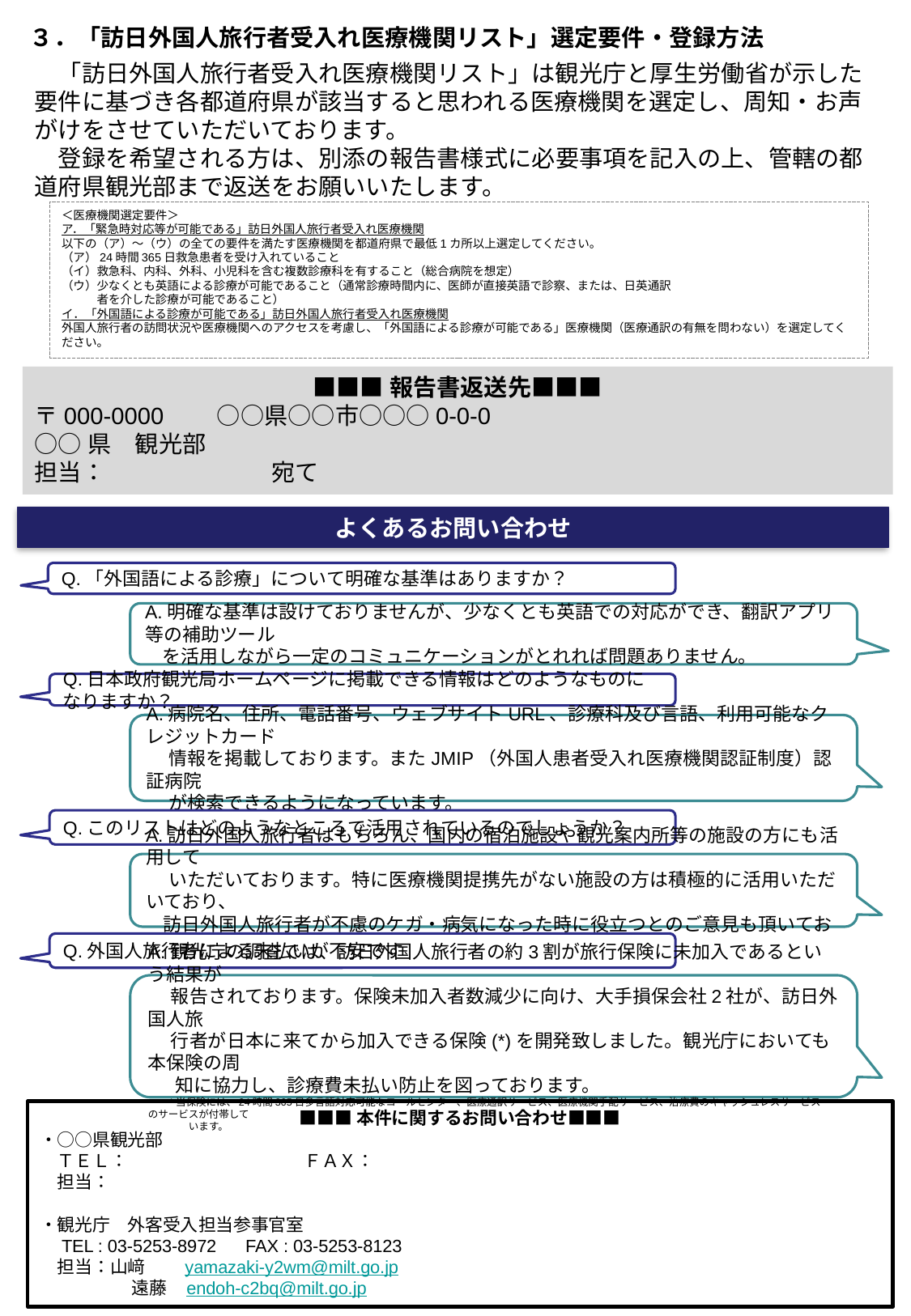

３．「訪日外国人旅行者受入れ医療機関リスト」選定要件・登録方法
　「訪日外国人旅行者受入れ医療機関リスト」は観光庁と厚生労働省が示した要件に基づき各都道府県が該当すると思われる医療機関を選定し、周知・お声がけをさせていただいております。
　登録を希望される方は、別添の報告書様式に必要事項を記入の上、管轄の都道府県観光部まで返送をお願いいたします。
＜医療機関選定要件＞
ア．「緊急時対応等が可能である」訪日外国人旅行者受入れ医療機関
以下の（ア）～（ウ）の全ての要件を満たす医療機関を都道府県で最低1カ所以上選定してください。
（ア）24時間365日救急患者を受け入れていること
（イ）救急科、内科、外科、小児科を含む複数診療科を有すること（総合病院を想定）
（ウ）少なくとも英語による診療が可能であること（通常診療時間内に、医師が直接英語で診察、または、日英通訳
　　　者を介した診療が可能であること）
イ．「外国語による診療が可能である」訪日外国人旅行者受入れ医療機関
外国人旅行者の訪問状況や医療機関へのアクセスを考慮し、「外国語による診療が可能である」医療機関（医療通訳の有無を問わない）を選定してください。
■■■報告書返送先■■■
〒000-0000　　○○県○○市○○○0-0-0
○○県　観光部
担当：　　　　　　　宛て
よくあるお問い合わせ
Q.「外国語による診療」について明確な基準はありますか？
A.明確な基準は設けておりませんが、少なくとも英語での対応ができ、翻訳アプリ等の補助ツール
   を活用しながら一定のコミュニケーションがとれれば問題ありません。
Q.日本政府観光局ホームページに掲載できる情報はどのようなものになりますか？
A.病院名、住所、電話番号、ウェブサイトURL、診療科及び言語、利用可能なクレジットカード
　 情報を掲載しております。またJMIP（外国人患者受入れ医療機関認証制度）認証病院
　 が検索できるようになっています。
Q.このリストはどのようなところで活用されているのでしょうか？
A.訪日外国人旅行者はもちろん、国内の宿泊施設や観光案内所等の施設の方にも活用して
　 いただいております。特に医療機関提携先がない施設の方は積極的に活用いただいており、
   訪日外国人旅行者が不慮のケガ・病気になった時に役立つとのご意見も頂いております。
Q.外国人旅行者による未払いが不安です
A.観光庁の調査では、訪日外国人旅行者の約3割が旅行保険に未加入であるという結果が
　 報告されております。保険未加入者数減少に向け、大手損保会社2社が、訪日外国人旅
　 行者が日本に来てから加入できる保険(*)を開発致しました。観光庁においても本保険の周
 　知に協力し、診療費未払い防止を図っております。
　    *当保険には、24時間365日多言語対応可能なコールセンター、医療通訳サービス、医療機関手配サービス、治療費のキャッシュレスサービス　のサービスが付帯して
　　　　います。
■■■本件に関するお問い合わせ■■■
・○○県観光部
　ＴＥＬ：　　　　　　　　　　ＦＡＸ：
　担当：

・観光庁　外客受入担当参事官室
　TEL : 03-5253-8972      FAX : 03-5253-8123
　担当：山﨑　　yamazaki-y2wm@milt.go.jp
　　　　　 遠藤    endoh-c2bq@milt.go.jp